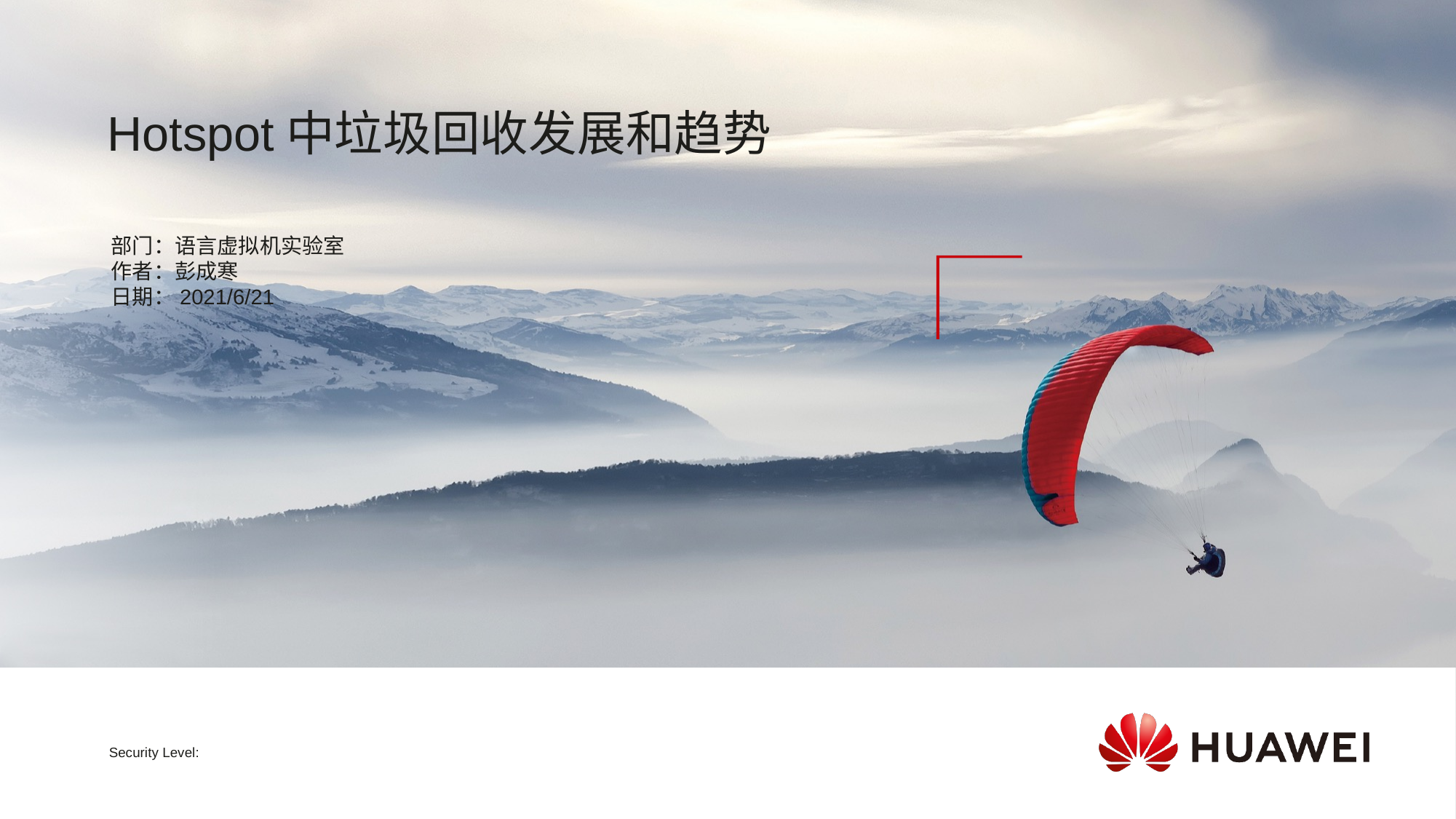

# Hotspot中垃圾回收发展和趋势
部门：语言虚拟机实验室
作者：彭成寒
日期：2021/6/21
Security Level: